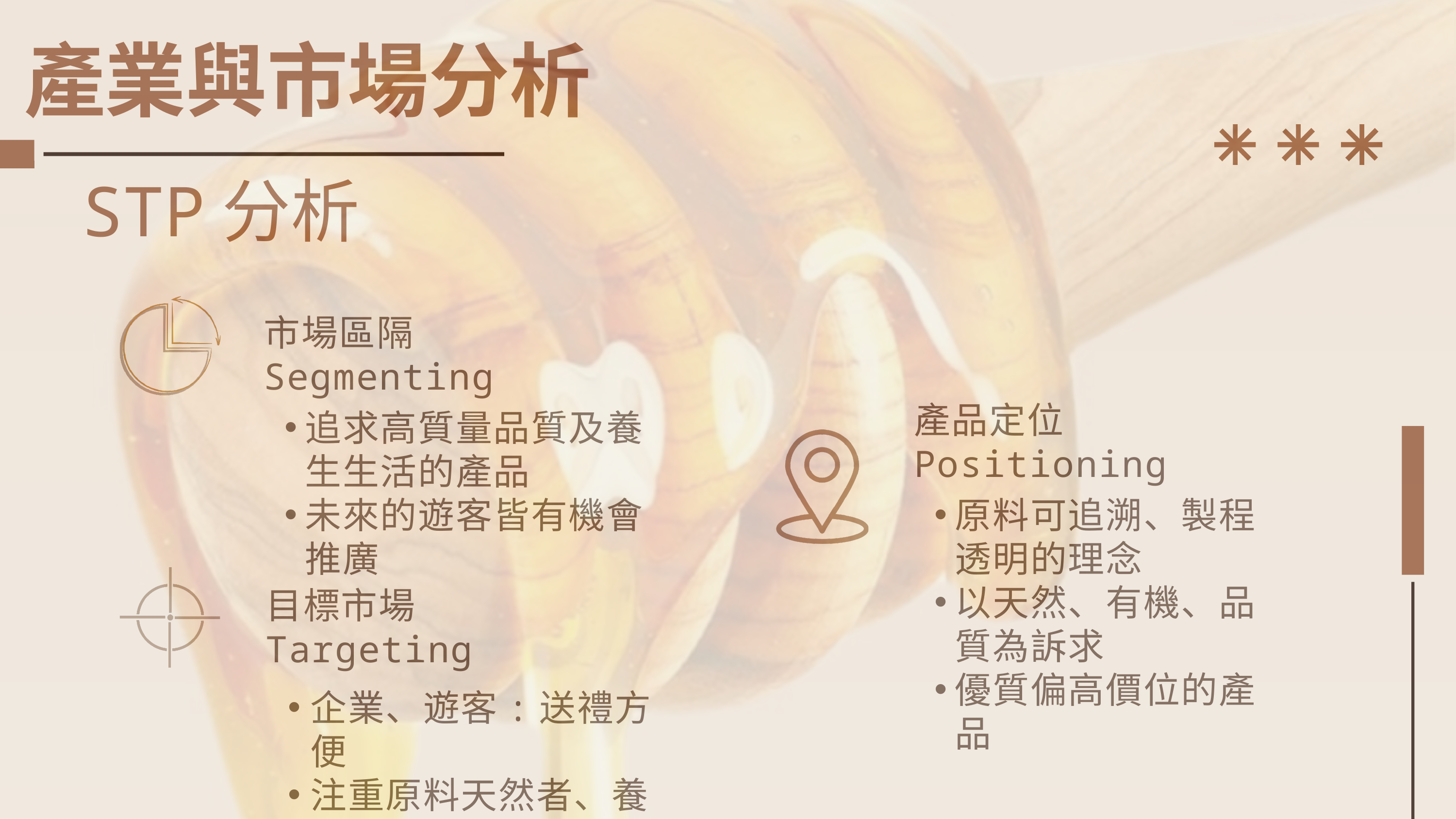

產業與市場分析

STP分析

市場區隔
Segmenting
追求高質量品質及養生生活的產品
未來的遊客皆有機會推廣
產品定位
Positioning
原料可追溯、製程透明的理念
以天然、有機、品質為訴求
優質偏高價位的產品

目標市場
Targeting
企業、遊客:送禮方便
注重原料天然者、養生者